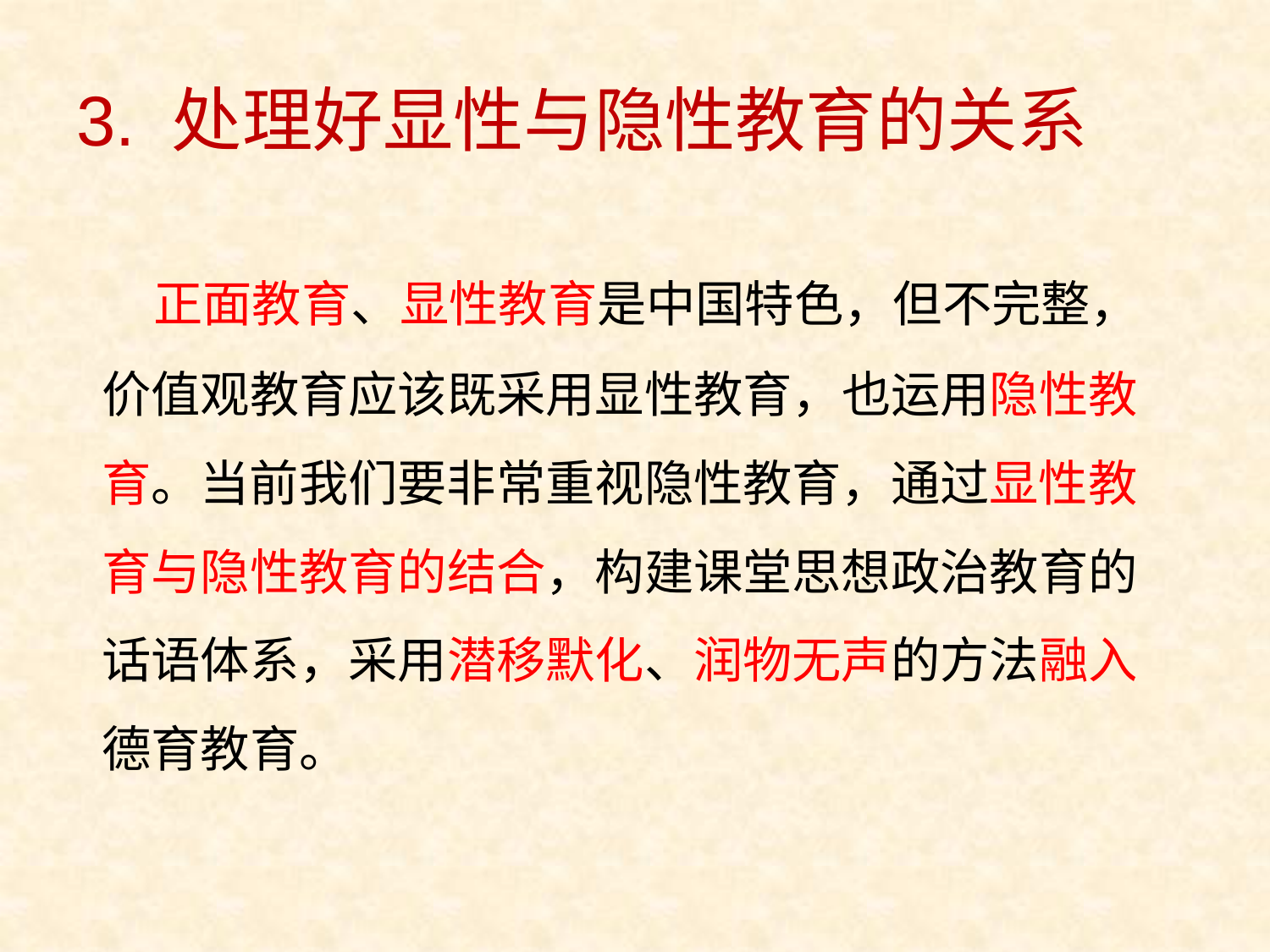

# 3. 处理好显性与隐性教育的关系
   正面教育、显性教育是中国特色，但不完整，价值观教育应该既采用显性教育，也运用隐性教育。当前我们要非常重视隐性教育，通过显性教育与隐性教育的结合，构建课堂思想政治教育的话语体系，采用潜移默化、润物无声的方法融入德育教育。
73